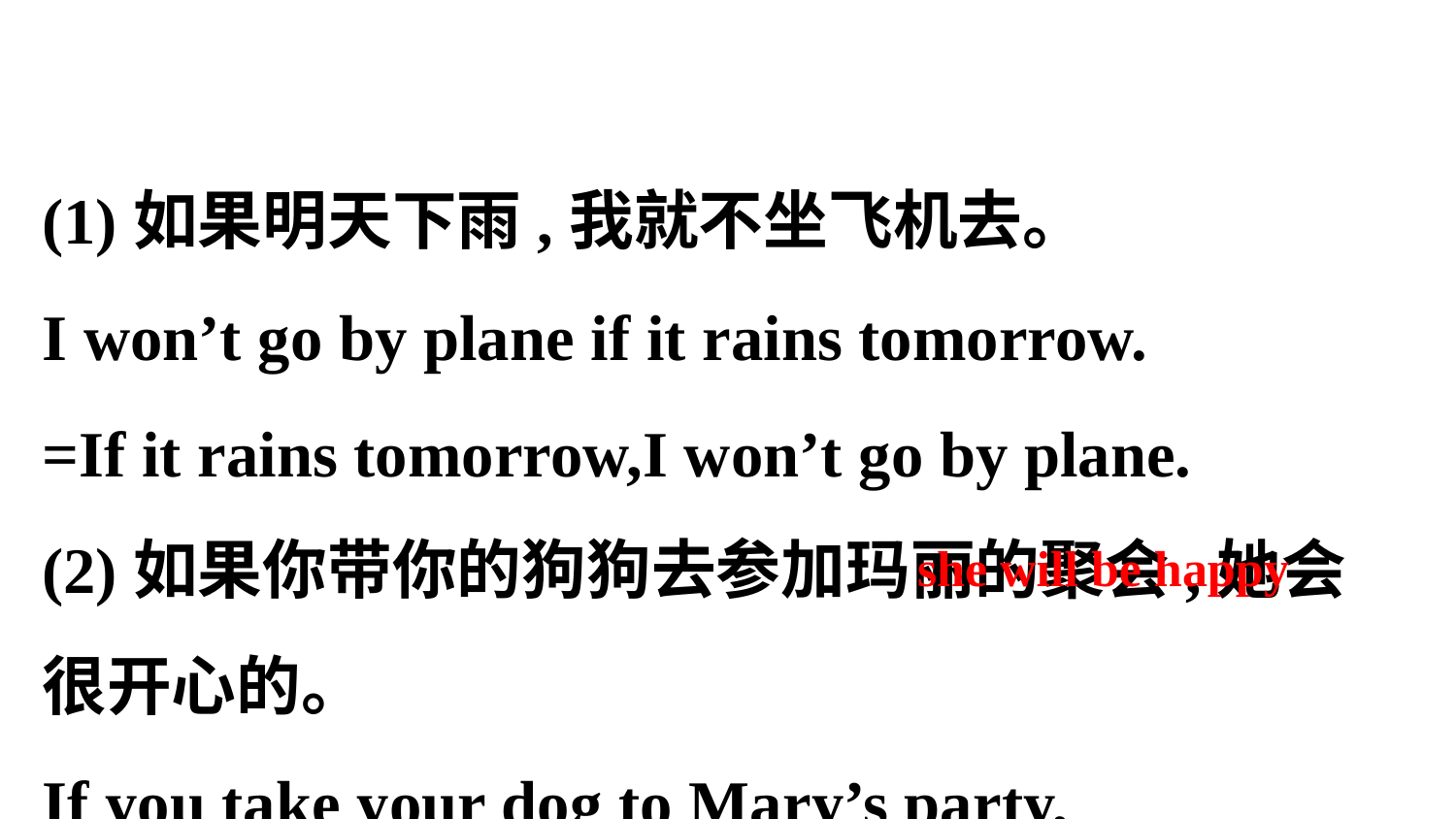

(1)如果明天下雨,我就不坐飞机去。
I won’t go by plane if it rains tomorrow.
=If it rains tomorrow,I won’t go by plane.
(2)如果你带你的狗狗去参加玛丽的聚会,她会很开心的。
If you take your dog to Mary’s party,　　　　　　　　　　.
she will be happy